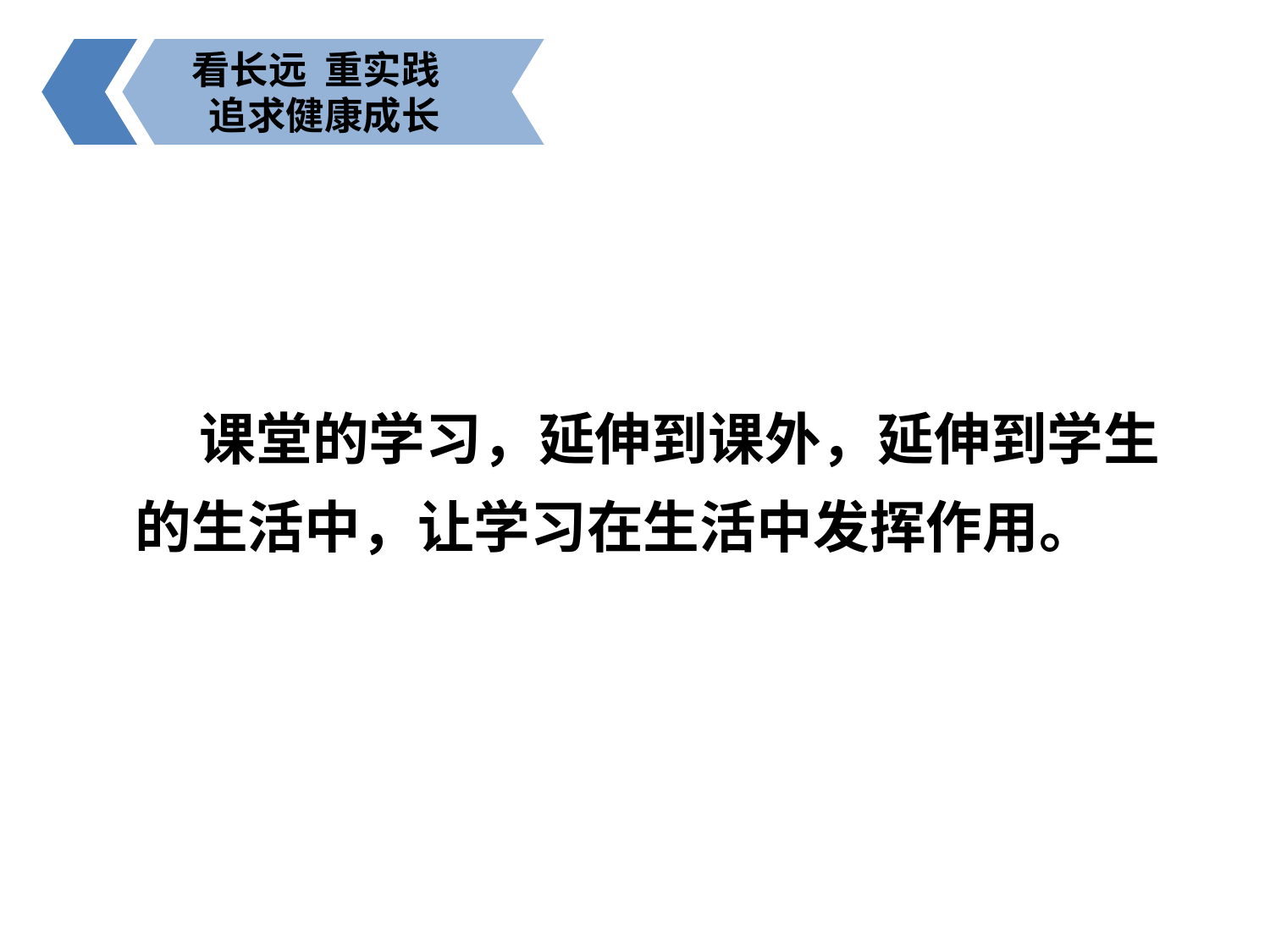

看长远  重实践
追求健康成长
     课堂的学习，延伸到课外，延伸到学生的生活中，让学习在生活中发挥作用。